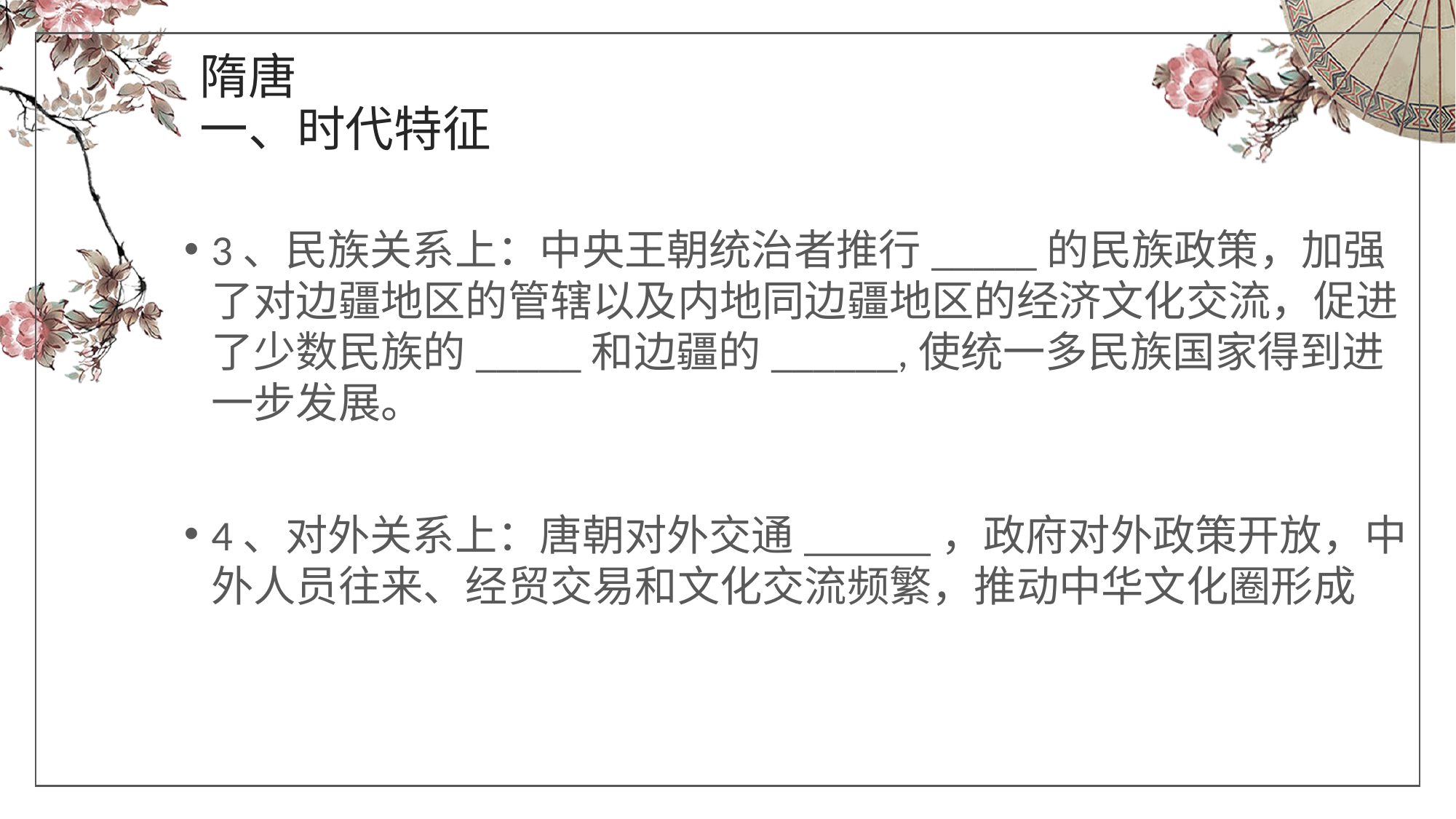

隋唐
一、时代特征
3、民族关系上：中央王朝统治者推行_____的民族政策，加强了对边疆地区的管辖以及内地同边疆地区的经济文化交流，促进了少数民族的_____和边疆的______,使统一多民族国家得到进一步发展。

4、对外关系上：唐朝对外交通______，政府对外政策开放，中外人员往来、经贸交易和文化交流频繁，推动中华文化圈形成